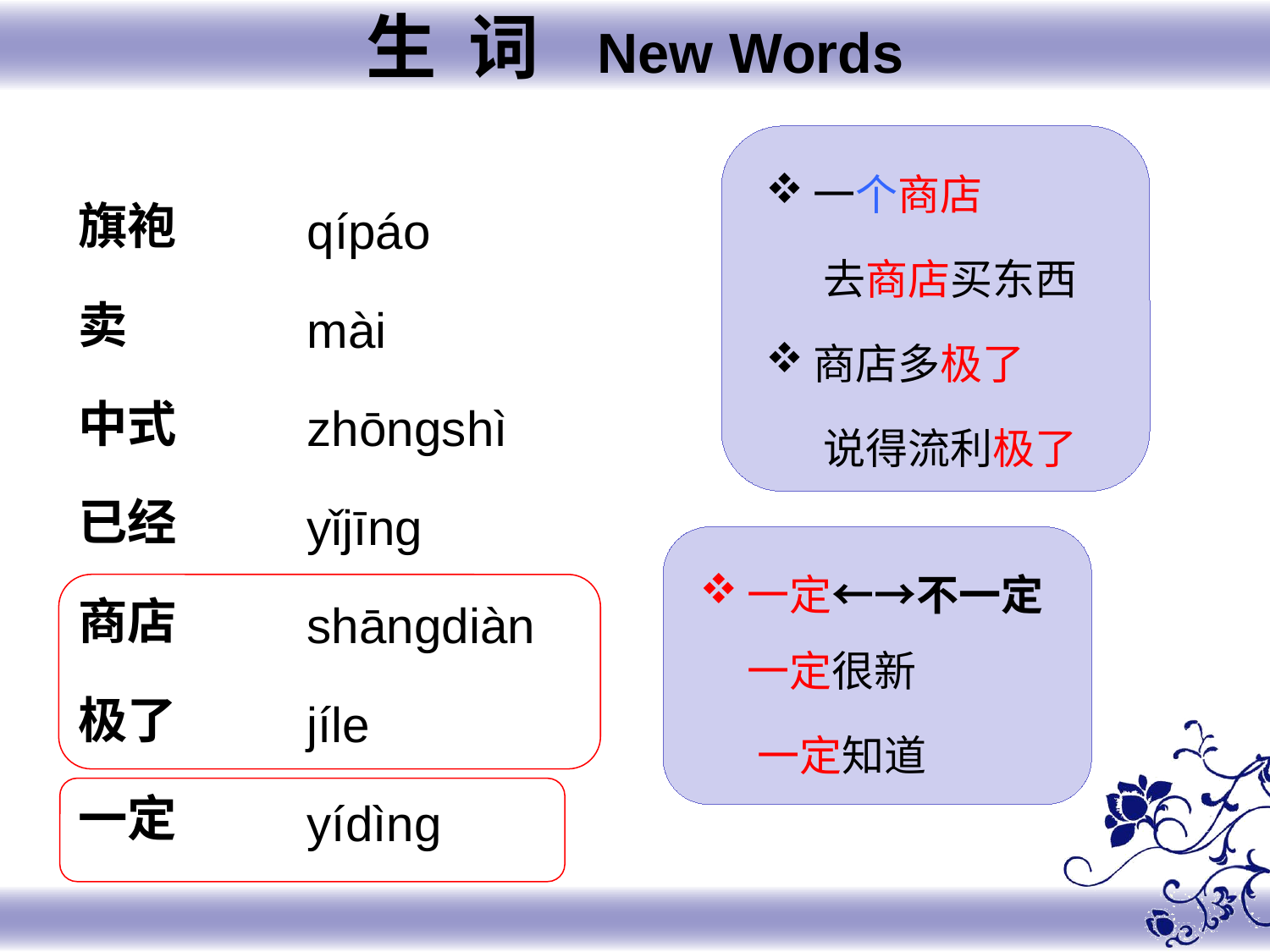

生  词   New Words

一个商店
     去商店买东西
商店多极了
     说得流利极了

旗袍
卖
中式
已经
商店
极了
一定
qípáo
mài
zhōnɡshì
yǐjīnɡ
shānɡdiàn
jíle
yídìnɡ

一定←→不一定一定很新
     一定知道